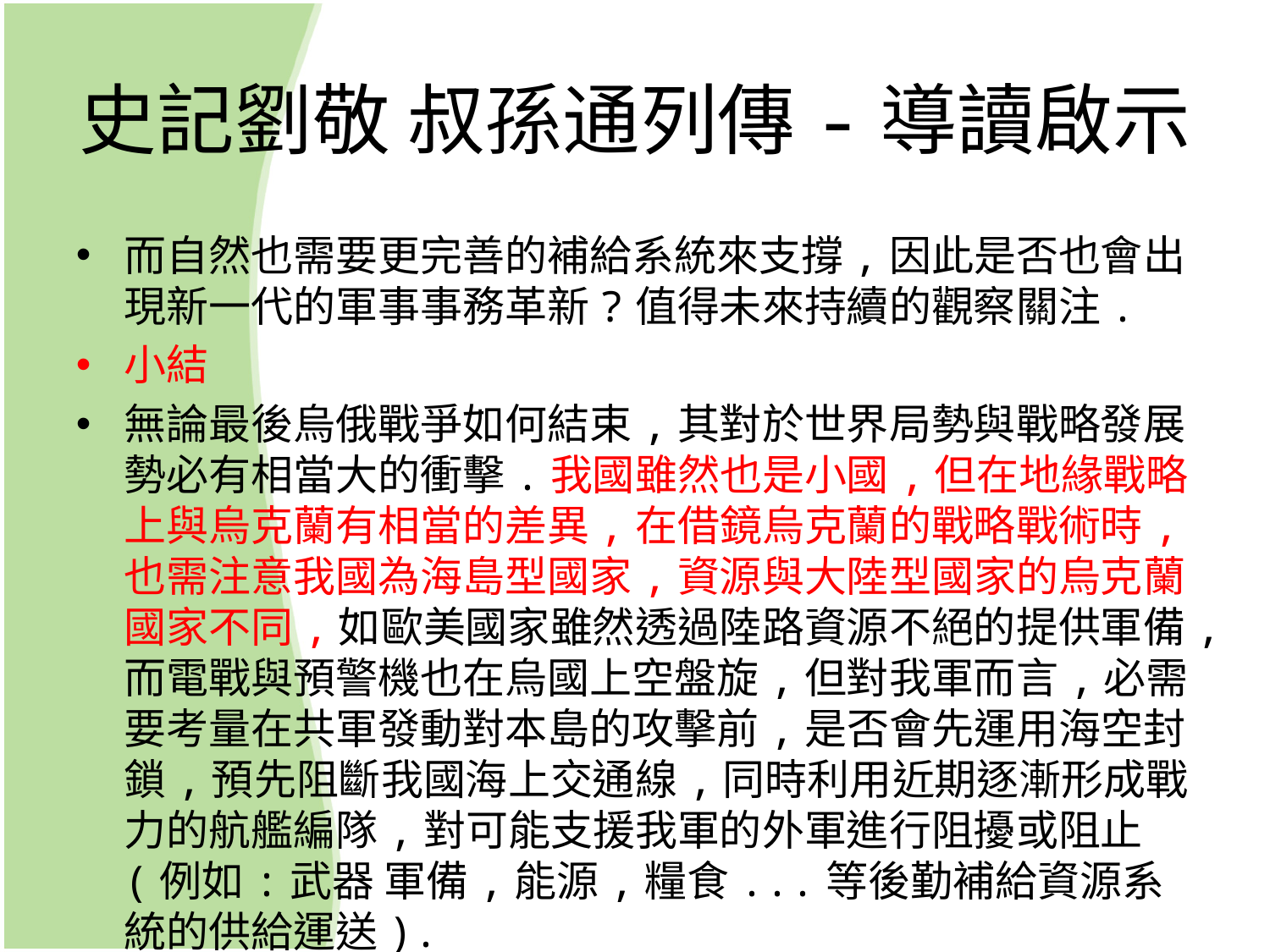

# 史記劉敬 叔孫通列傳-導讀啟示
而自然也需要更完善的補給系統來支撐,因此是否也會出現新一代的軍事事務革新?值得未來持續的觀察關注.
小結
無論最後烏俄戰爭如何結束,其對於世界局勢與戰略發展勢必有相當大的衝擊.我國雖然也是小國,但在地緣戰略上與烏克蘭有相當的差異,在借鏡烏克蘭的戰略戰術時,也需注意我國為海島型國家,資源與大陸型國家的烏克蘭國家不同,如歐美國家雖然透過陸路資源不絕的提供軍備,而電戰與預警機也在烏國上空盤旋,但對我軍而言,必需要考量在共軍發動對本島的攻擊前,是否會先運用海空封鎖,預先阻斷我國海上交通線,同時利用近期逐漸形成戰力的航艦編隊,對可能支援我軍的外軍進行阻擾或阻止(例如:武器 軍備,能源,糧食...等後勤補給資源系統的供給運送).